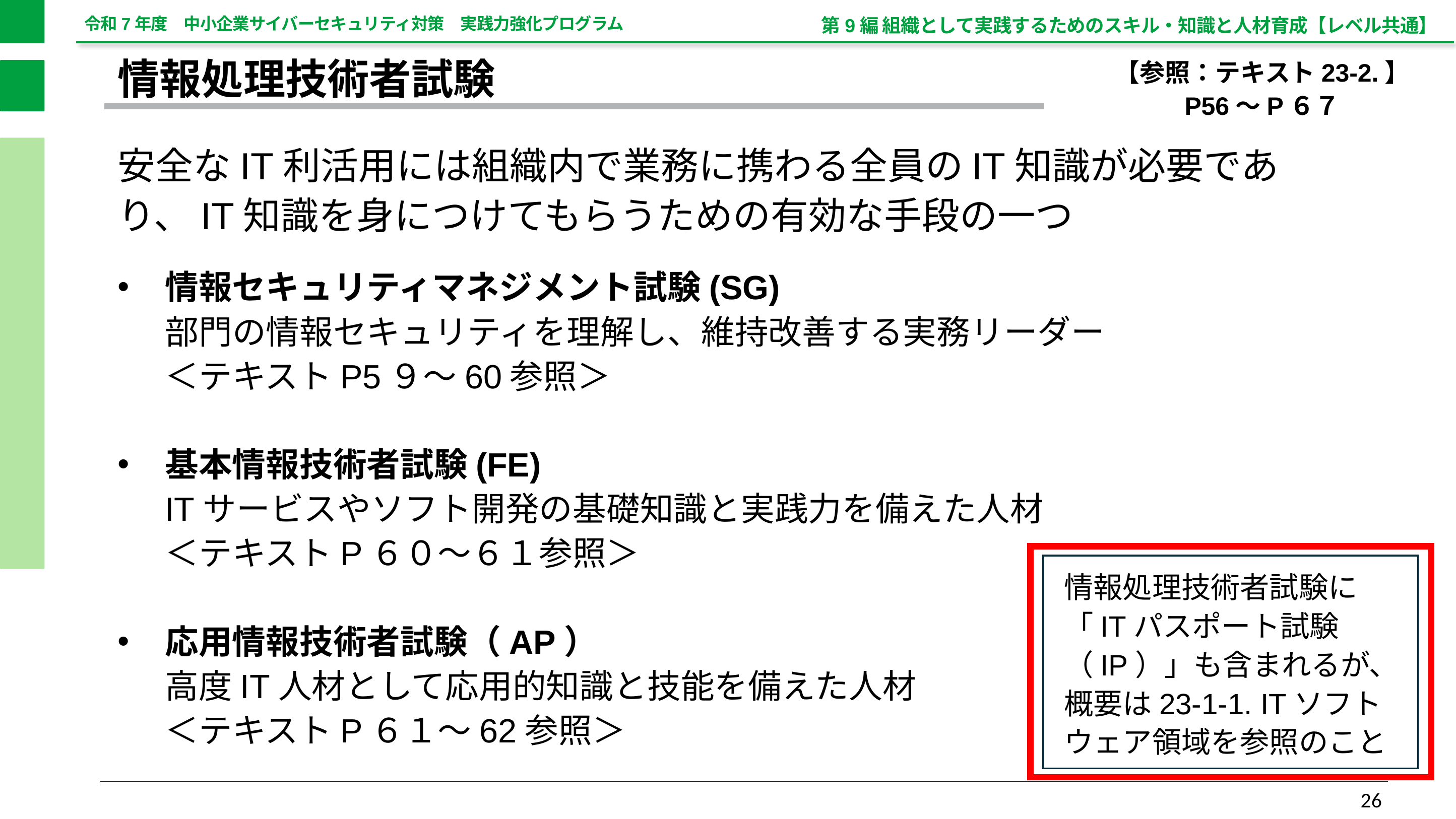

第9編 組織として実践するためのスキル・知識と人材育成【レベル共通】
【参照：テキスト23-2.】
P56～P６７
情報処理技術者試験
安全なIT利活用には組織内で業務に携わる全員のIT知識が必要であり、IT知識を身につけてもらうための有効な手段の一つ
情報セキュリティマネジメント試験(SG)
部門の情報セキュリティを理解し、維持改善する実務リーダー
＜テキストP5９～60参照＞

基本情報技術者試験(FE)
ITサービスやソフト開発の基礎知識と実践力を備えた人材
＜テキストP６０～６１参照＞

応用情報技術者試験（AP）
高度IT人材として応用的知識と技能を備えた人材
＜テキストP６１～62参照＞

情報処理技術者試験に「ITパスポート試験（IP）」も含まれるが、概要は23-1-1. ITソフトウェア領域を参照のこと